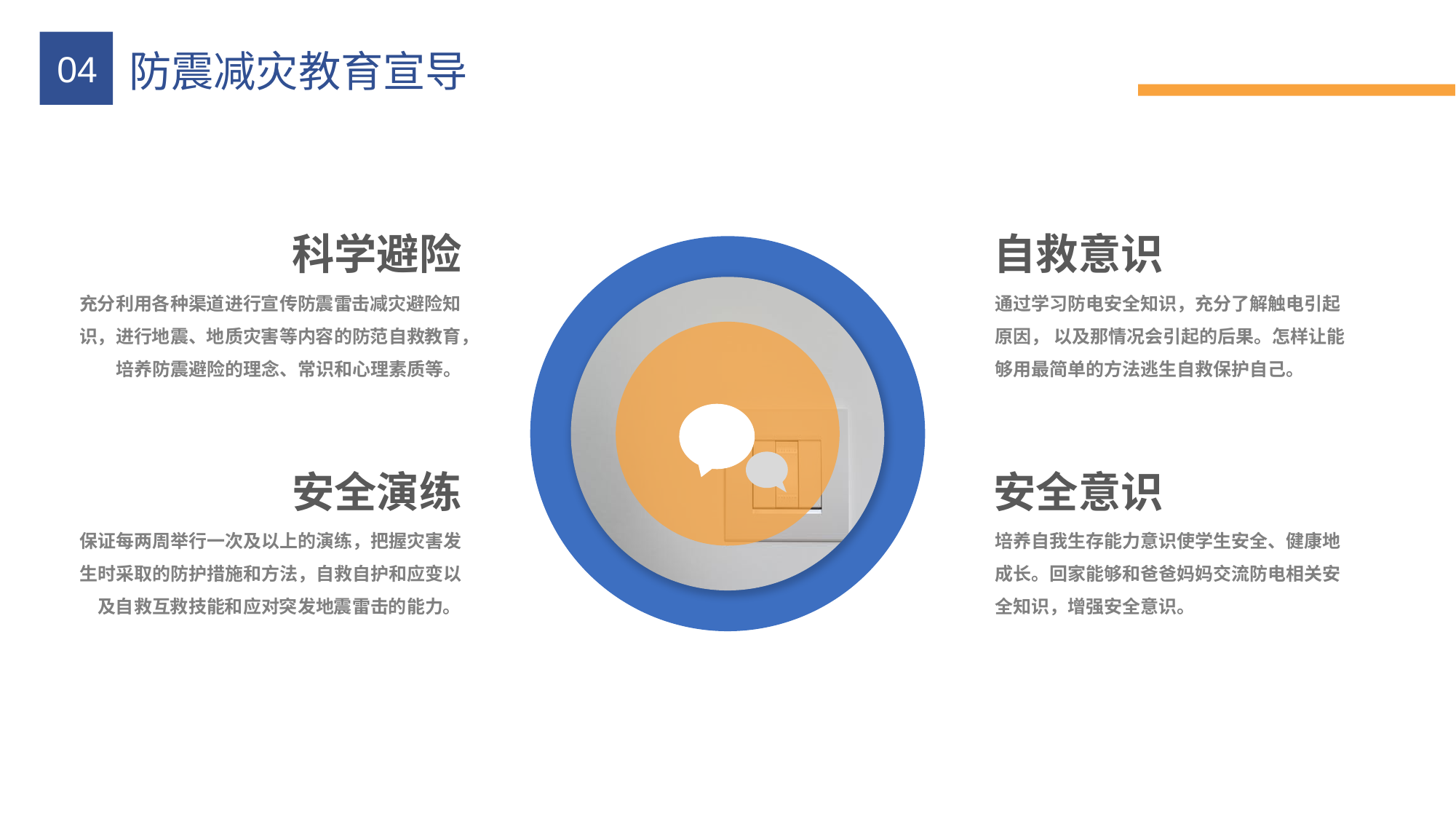

04
防震减灾教育宣导

科学避险
充分利用各种渠道进行宣传防震雷击减灾避险知识，进行地震、地质灾害等内容的防范自救教育，培养防震避险的理念、常识和心理素质等。
自救意识
通过学习防电安全知识，充分了解触电引起原因， 以及那情况会引起的后果。怎样让能够用最简单的方法逃生自救保护自己。

安全演练
保证每两周举行一次及以上的演练，把握灾害发生时采取的防护措施和方法，自救自护和应变以及自救互救技能和应对突发地震雷击的能力。
安全意识
培养自我生存能力意识使学生安全、健康地成长。回家能够和爸爸妈妈交流防电相关安全知识，增强安全意识。